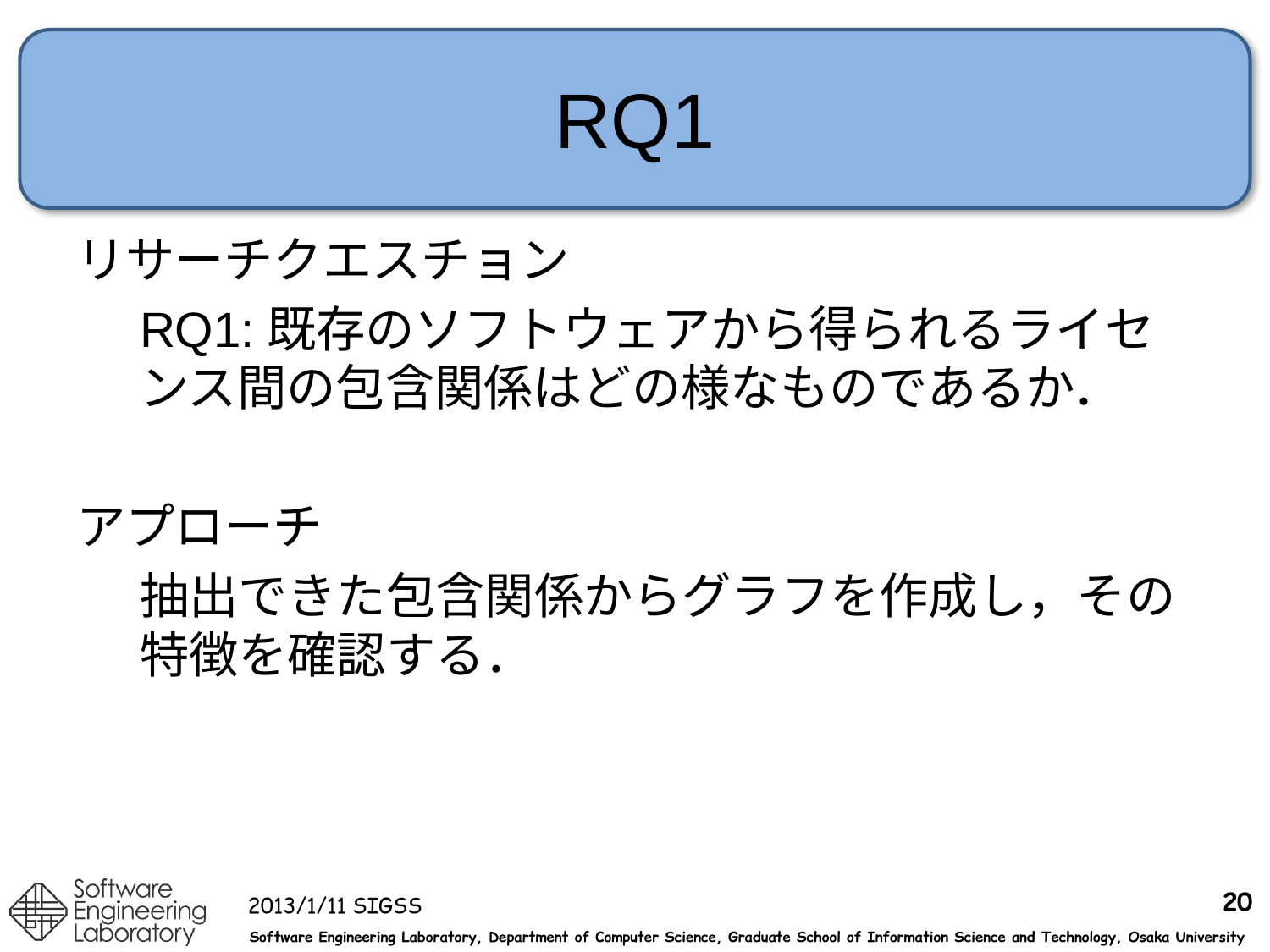

# RQ1
リサーチクエスチョン
RQ1:既存のソフトウェアから得られるライセンス間の包含関係はどの様なものであるか．

アプローチ
抽出できた包含関係からグラフを作成し，その特徴を確認する．

20
2013/1/11 SIGSS